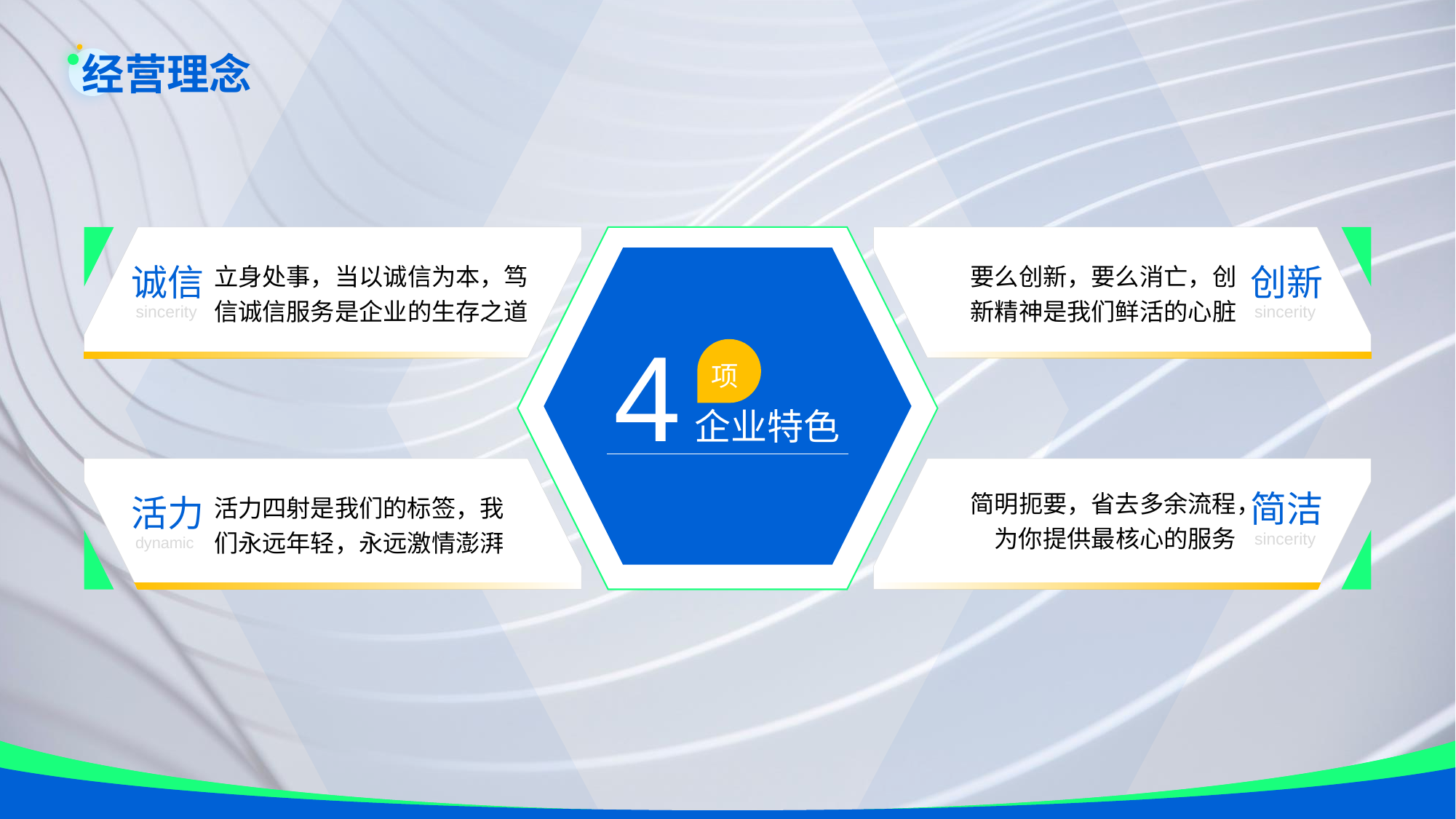

经营理念

立身处事，当以诚信为本，笃信诚信服务是企业的生存之道
要么创新，要么消亡，创新精神是我们鲜活的心脏
诚信
创新
sincerity
sincerity
4

项
企业特色

简明扼要，省去多余流程，为你提供最核心的服务
简洁
活力四射是我们的标签，我们永远年轻，永远激情澎湃
活力
dynamic
sincerity